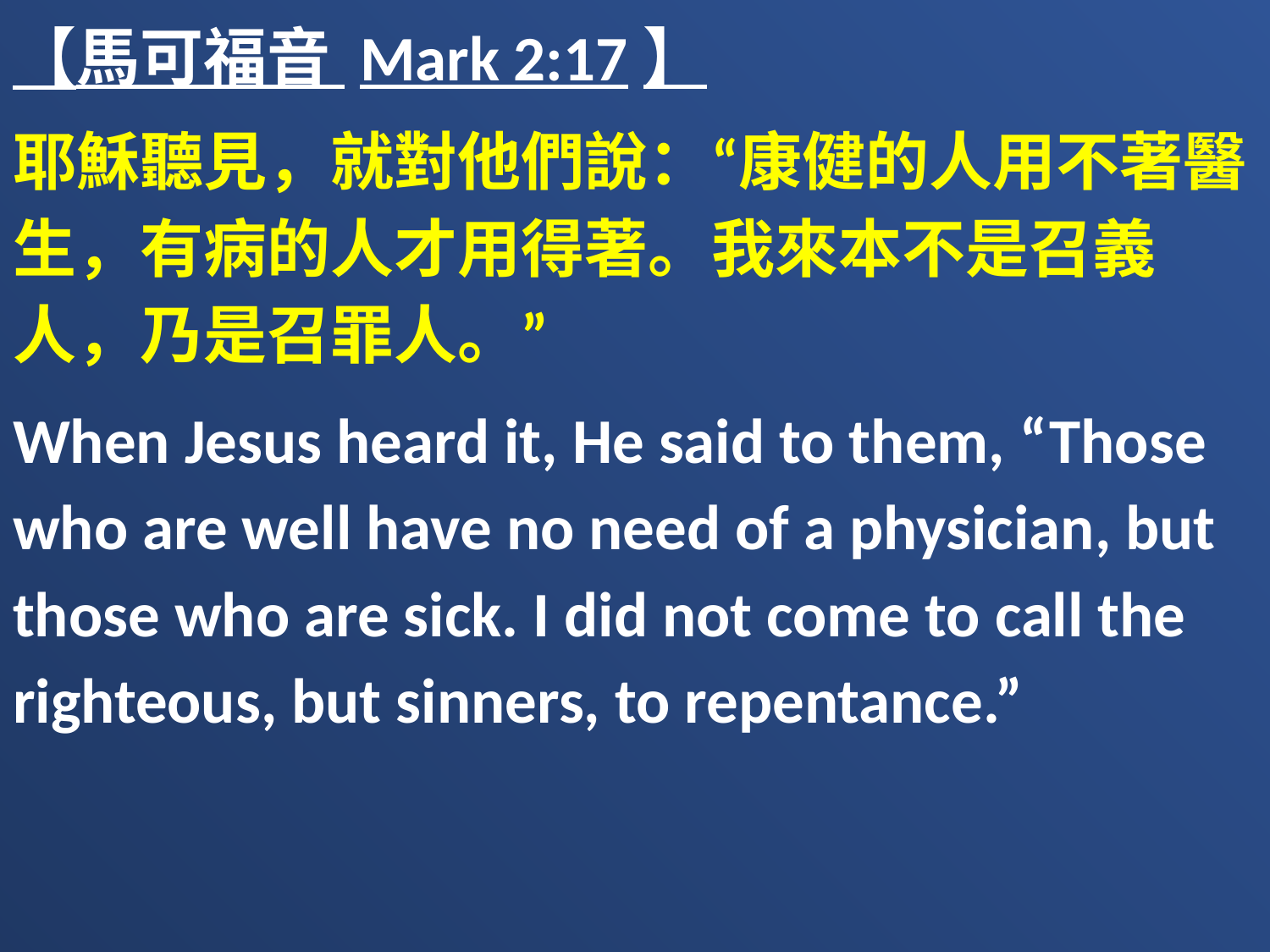

【馬可福音 Mark 2:17】
耶穌聽見，就對他們說：“康健的人用不著醫生，有病的人才用得著。我來本不是召義人，乃是召罪人。”
When Jesus heard it, He said to them, “Those who are well have no need of a physician, but those who are sick. I did not come to call the righteous, but sinners, to repentance.”